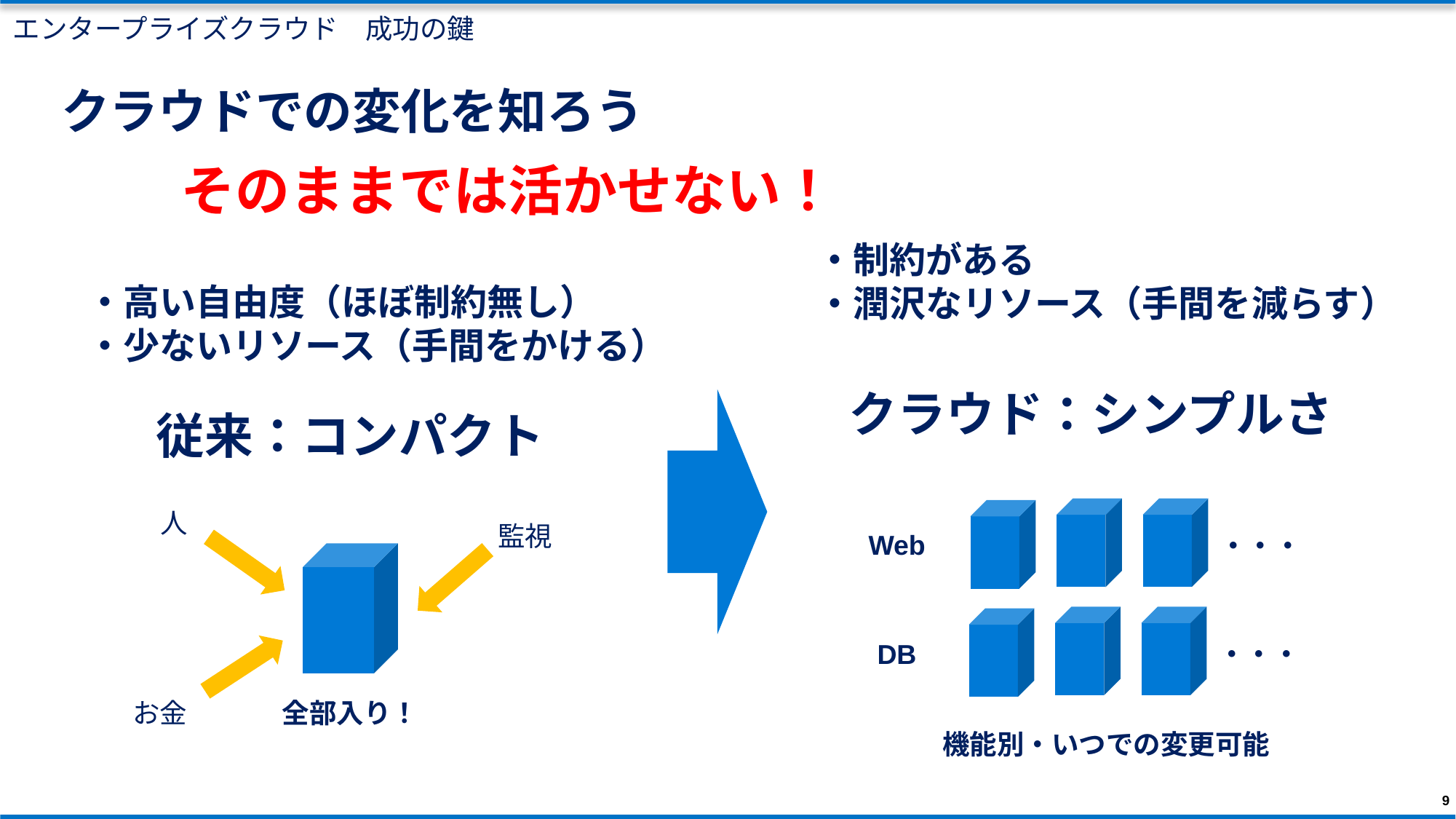

エンタープライズクラウド　成功の鍵
クラウドでの変化を知ろう
そのままでは活かせない！
・制約がある
・潤沢なリソース（手間を減らす）
・高い自由度（ほぼ制約無し）
・少ないリソース（手間をかける）
クラウド：シンプルさ

Web
・・・

DB
・・・
機能別・いつでの変更可能

従来：コンパクト
人
監視

お金
全部入り！